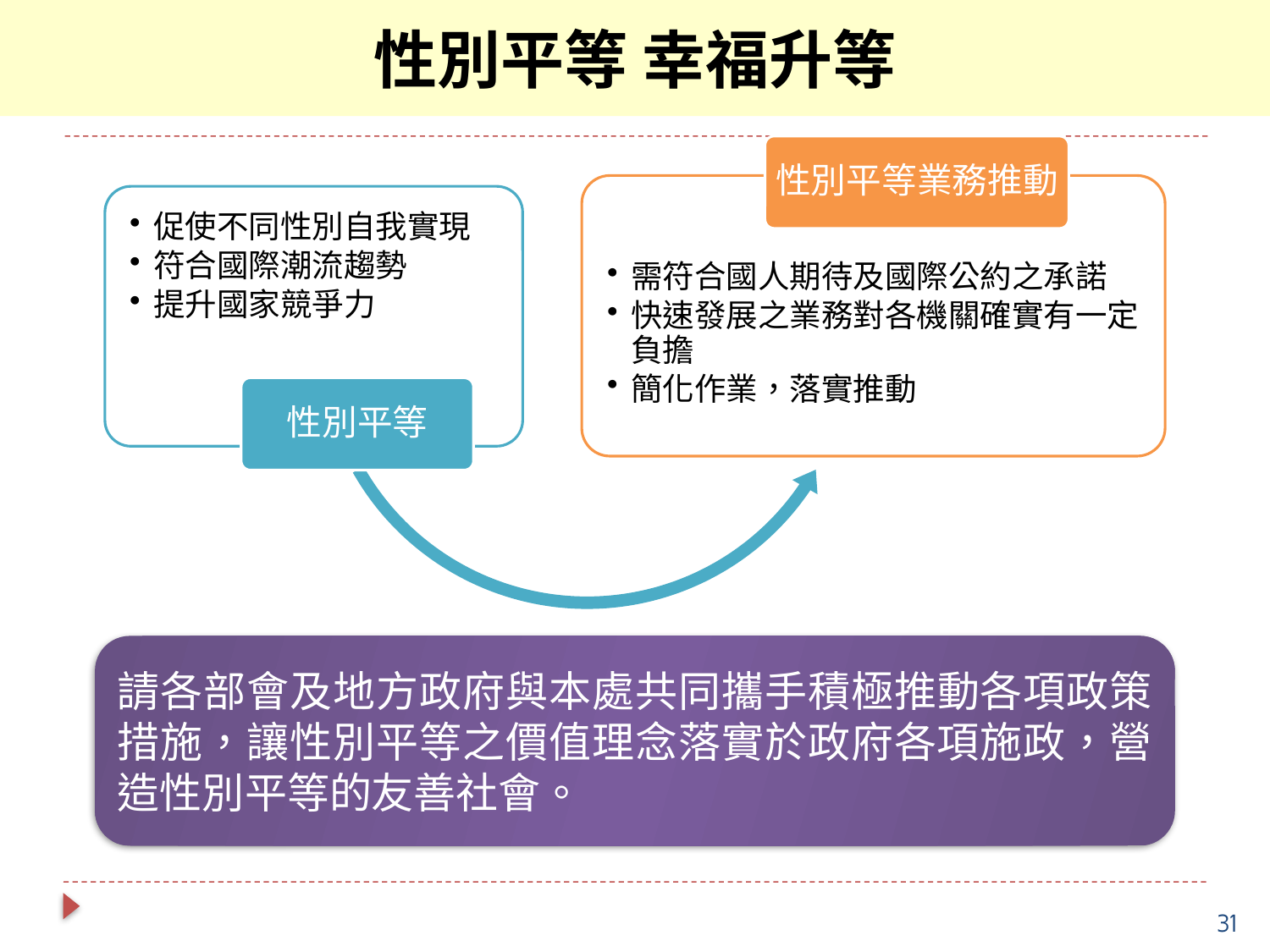

性別平等 幸福升等
促使不同性別自我實現
符合國際潮流趨勢
提升國家競爭力
性別平等
需符合國人期待及國際公約之承諾
快速發展之業務對各機關確實有一定負擔
簡化作業，落實推動
性別平等業務推動
請各部會及地方政府與本處共同攜手積極推動各項政策措施，讓性別平等之價值理念落實於政府各項施政，營造性別平等的友善社會。
31